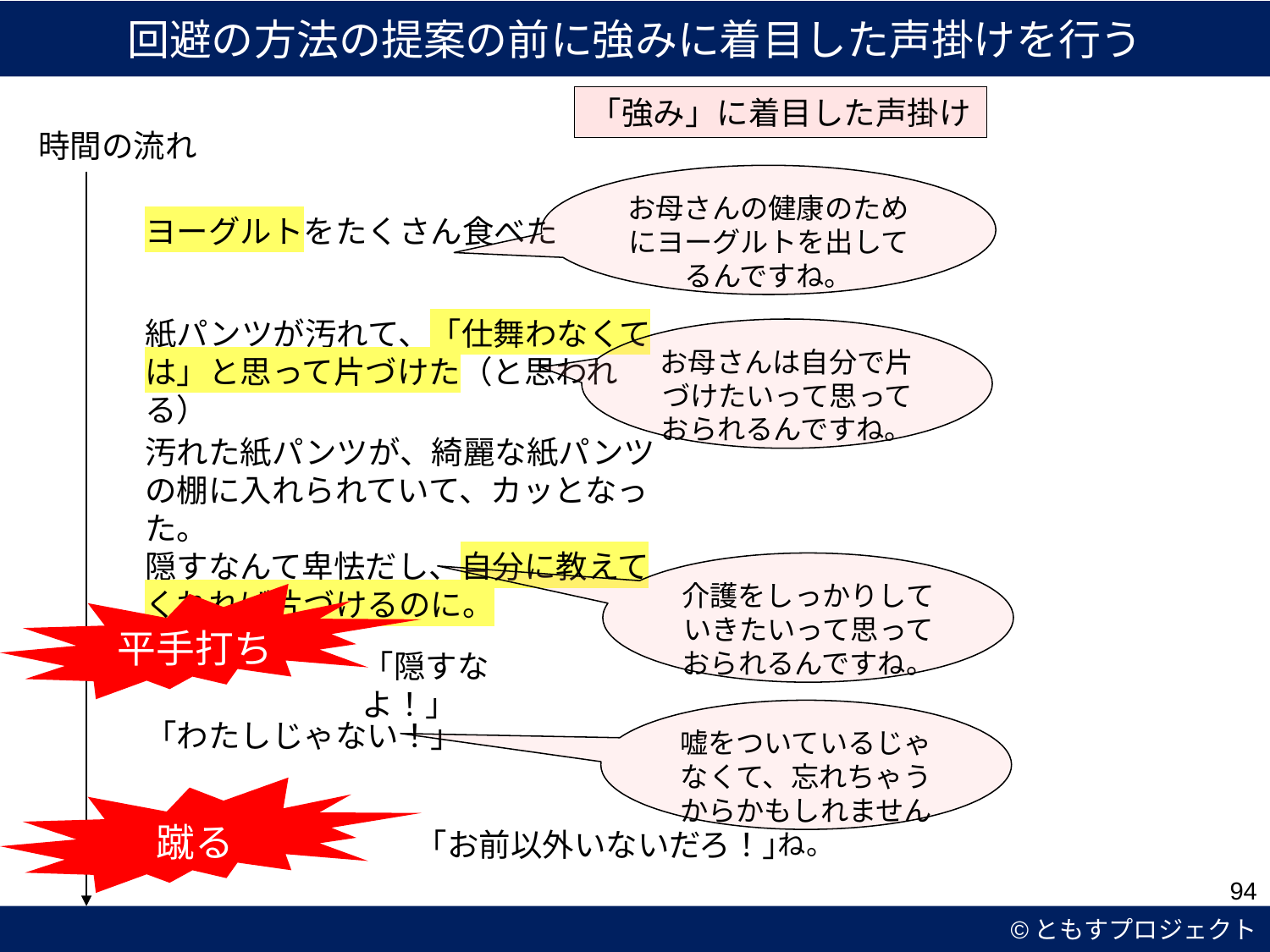

回避の方法の提案の前に強みに着目した声掛けを行う
「強み」に着目した声掛け
時間の流れ
お母さんの健康のためにヨーグルトを出してるんですね。

ヨーグルトをたくさん食べた
紙パンツが汚れて、「仕舞わなくては」と思って片づけた（と思われる）
お母さんは自分で片づけたいって思っておられるんですね。

汚れた紙パンツが、綺麗な紙パンツの棚に入れられていて、カッとなった。
隠すなんて卑怯だし、自分に教えてくれれば片づけるのに。
介護をしっかりしていきたいって思っておられるんですね。

平手打ち
「隠すなよ！」
嘘をついているじゃなくて、忘れちゃうからかもしれませんね。
「わたしじゃない！」
蹴る
「お前以外いないだろ！」
94
©ともすプロジェクト
94